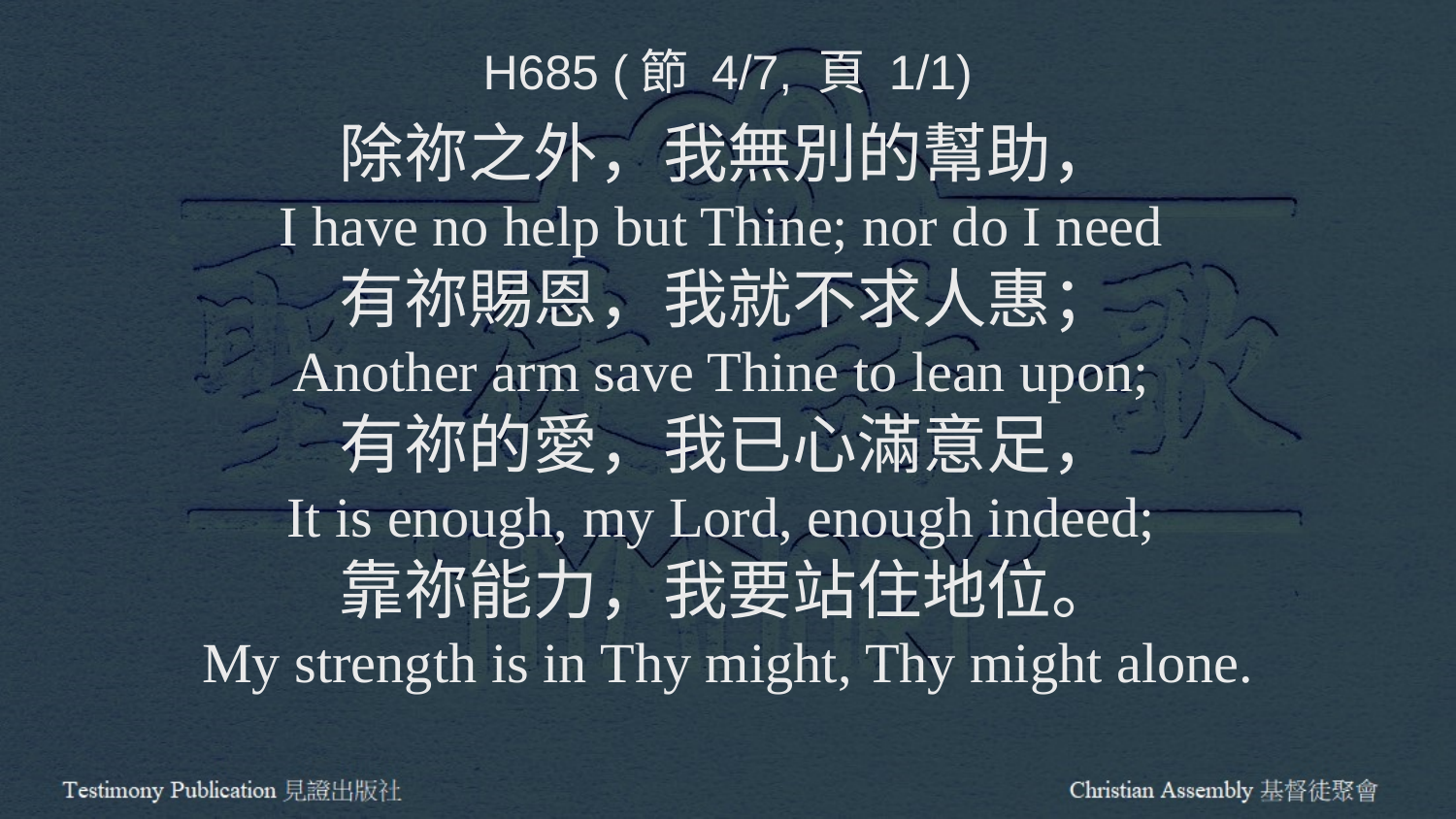

H685 (節 4/7, 頁 1/1)
除祢之外，我無別的幫助，
I have no help but Thine; nor do I need
有祢賜恩，我就不求人惠；
Another arm save Thine to lean upon;
有祢的愛，我已心滿意足，
It is enough, my Lord, enough indeed;
靠祢能力，我要站住地位。
My strength is in Thy might, Thy might alone.